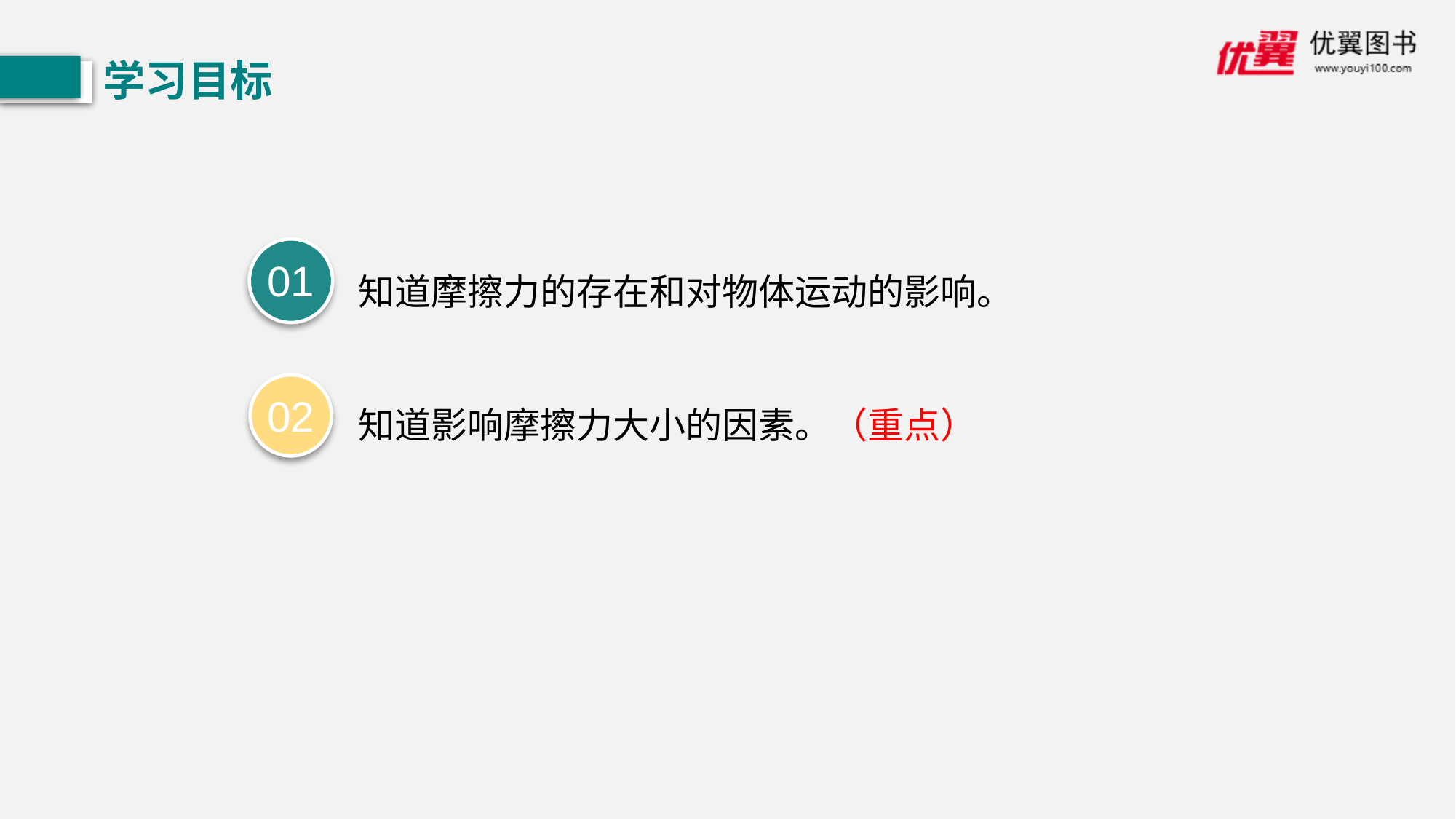

学习目标

01
知道摩擦力的存在和对物体运动的影响。

02
知道影响摩擦力大小的因素。（重点）